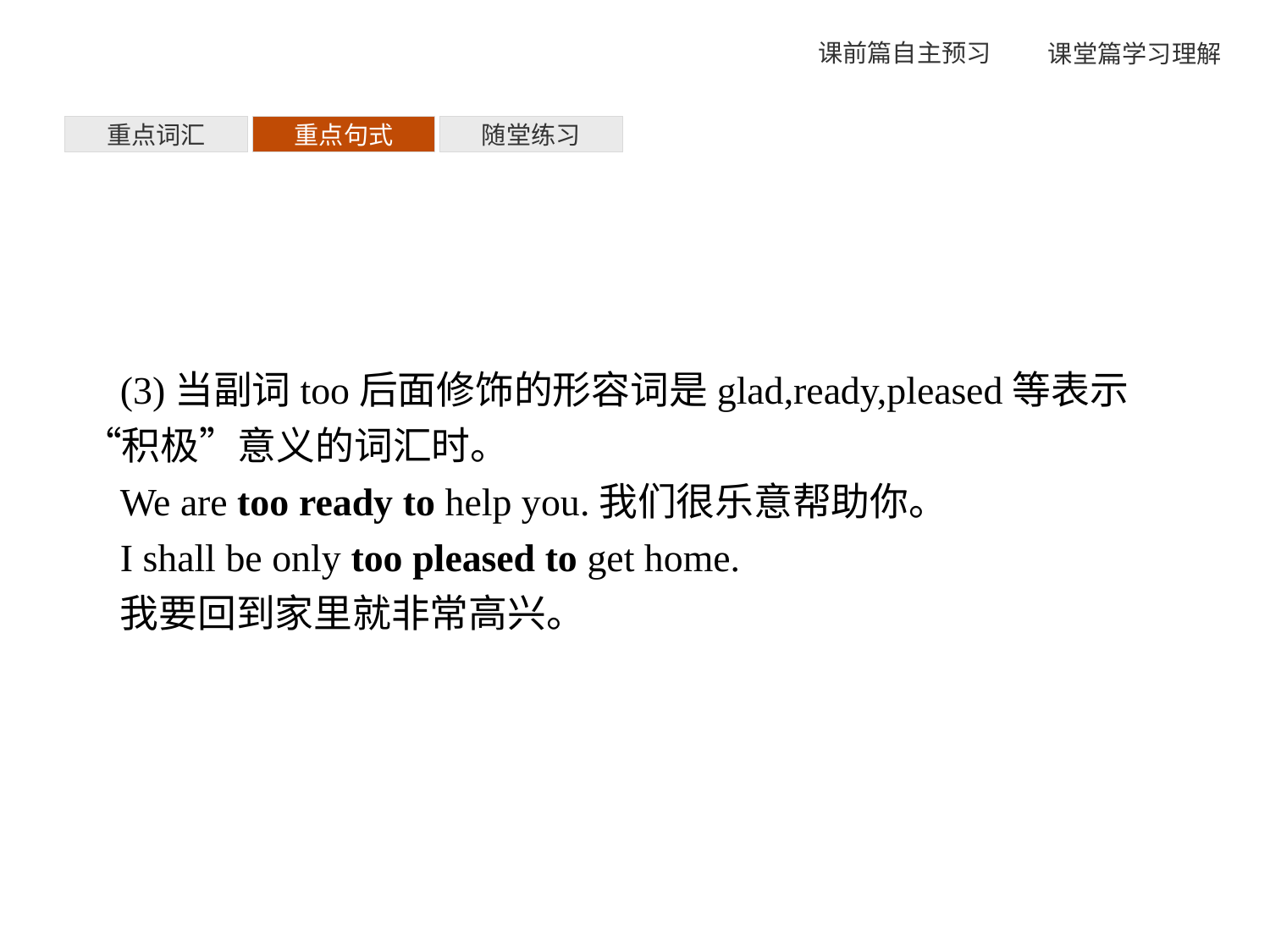

重点词汇
重点句式
随堂练习
(3)当副词too后面修饰的形容词是glad,ready,pleased等表示“积极”意义的词汇时。
We are too ready to help you.我们很乐意帮助你。
I shall be only too pleased to get home.
我要回到家里就非常高兴。